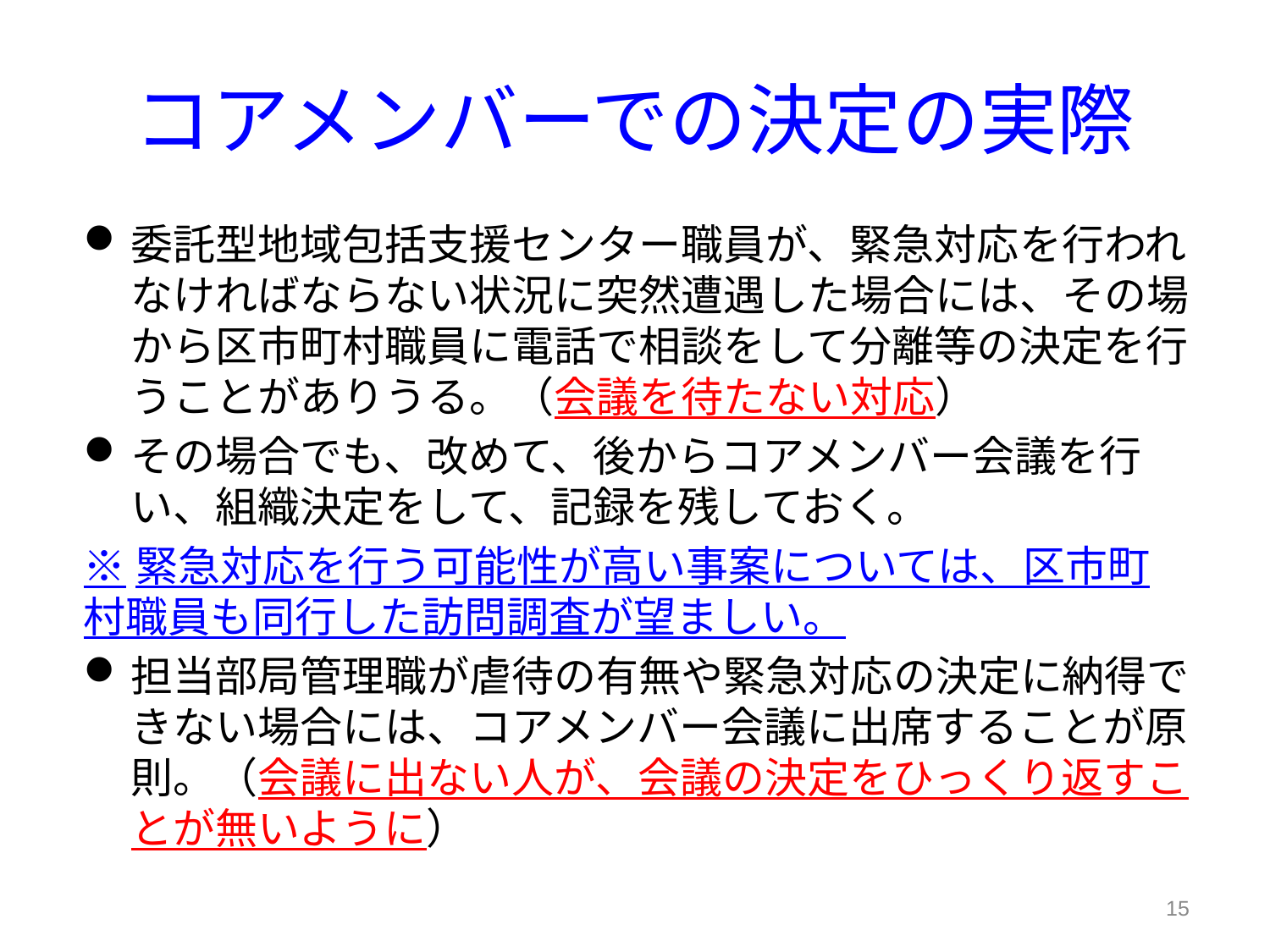

# コアメンバーでの決定の実際
委託型地域包括支援センター職員が、緊急対応を行われなければならない状況に突然遭遇した場合には、その場から区市町村職員に電話で相談をして分離等の決定を行うことがありうる。（会議を待たない対応）
その場合でも、改めて、後からコアメンバー会議を行い、組織決定をして、記録を残しておく。
※緊急対応を行う可能性が高い事案については、区市町村職員も同行した訪問調査が望ましい。
担当部局管理職が虐待の有無や緊急対応の決定に納得できない場合には、コアメンバー会議に出席することが原則。（会議に出ない人が、会議の決定をひっくり返すことが無いように）
15